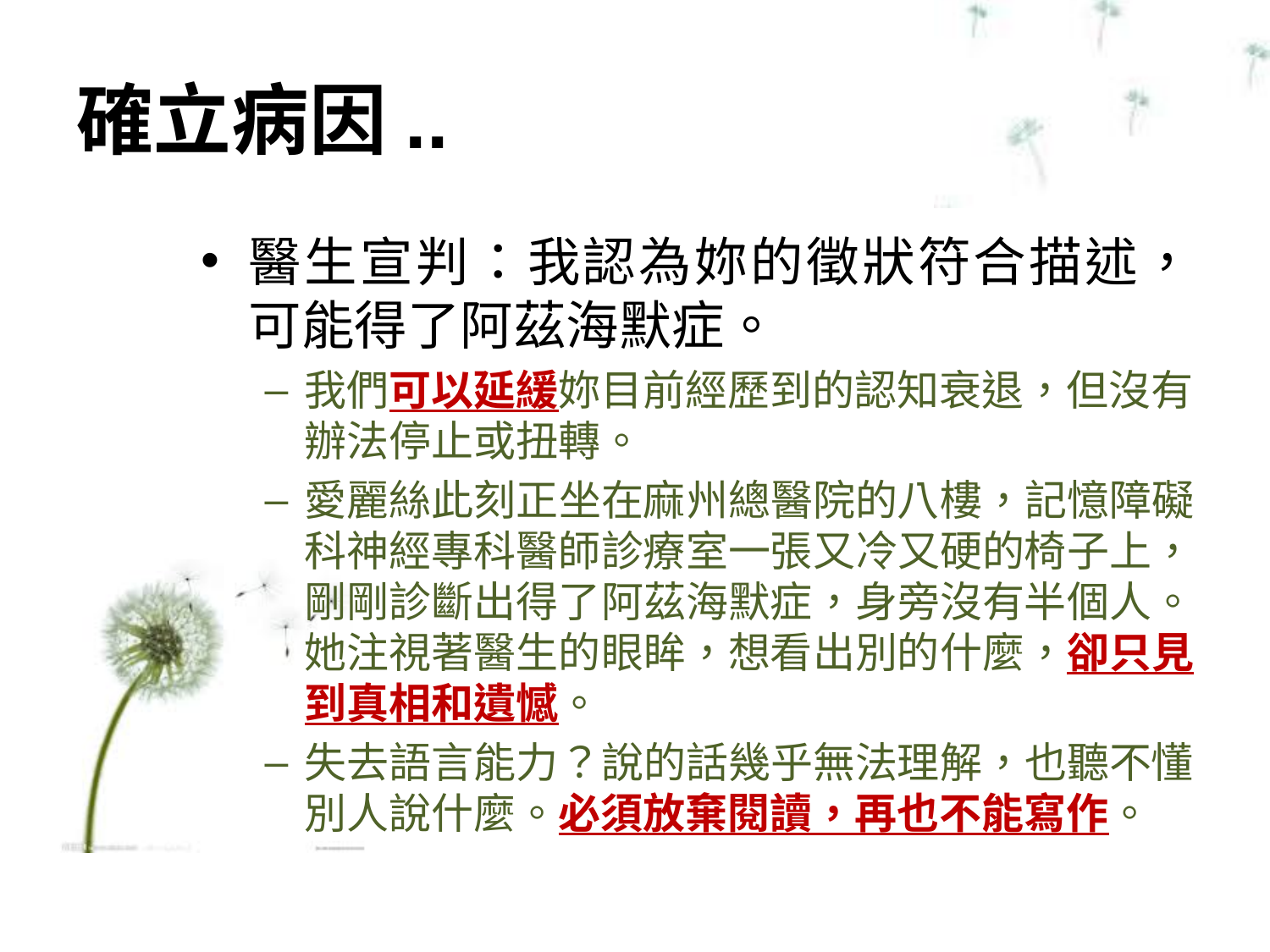

# 確立病因..
醫生宣判：我認為妳的徵狀符合描述，可能得了阿茲海默症。
我們可以延緩妳目前經歷到的認知衰退，但沒有辦法停止或扭轉。
愛麗絲此刻正坐在麻州總醫院的八樓，記憶障礙科神經專科醫師診療室一張又冷又硬的椅子上，剛剛診斷出得了阿茲海默症，身旁沒有半個人。她注視著醫生的眼眸，想看出別的什麼，卻只見到真相和遺憾。
失去語言能力？說的話幾乎無法理解，也聽不懂別人說什麼。必須放棄閱讀，再也不能寫作。